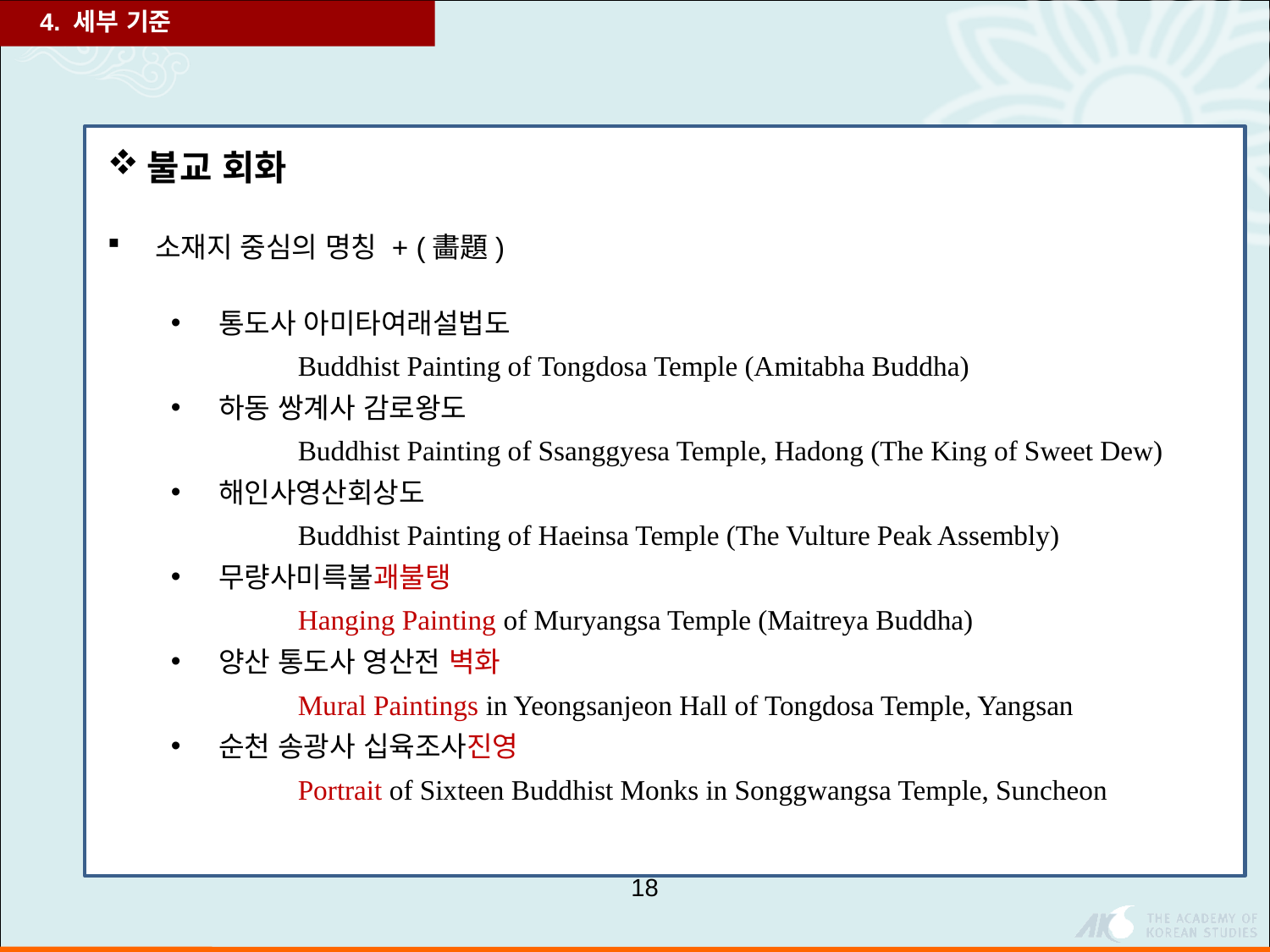

4. 세부 기준

불교 회화

소재지 중심의 명칭 + (畵題)

통도사 아미타여래설법도
	Buddhist Painting of Tongdosa Temple (Amitabha Buddha)
하동 쌍계사 감로왕도
	Buddhist Painting of Ssanggyesa Temple, Hadong (The King of Sweet Dew)
해인사영산회상도
	Buddhist Painting of Haeinsa Temple (The Vulture Peak Assembly)
무량사미륵불괘불탱
	Hanging Painting of Muryangsa Temple (Maitreya Buddha)
양산 통도사 영산전 벽화
	Mural Paintings in Yeongsanjeon Hall of Tongdosa Temple, Yangsan
순천 송광사 십육조사진영
	Portrait of Sixteen Buddhist Monks in Songgwangsa Temple, Suncheon

18